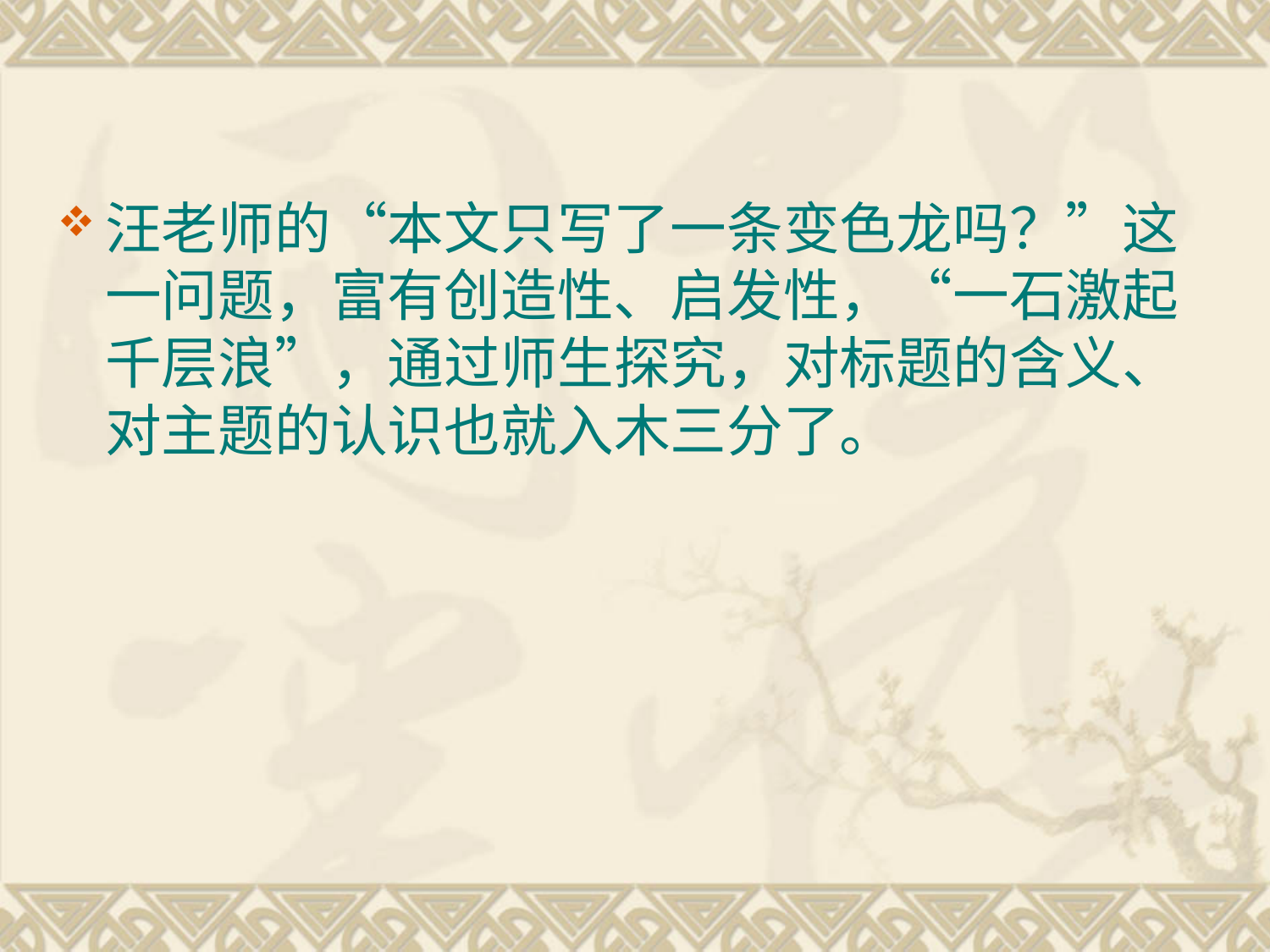

汪老师的“本文只写了一条变色龙吗？”这一问题，富有创造性、启发性，“一石激起千层浪”，通过师生探究，对标题的含义、对主题的认识也就入木三分了。